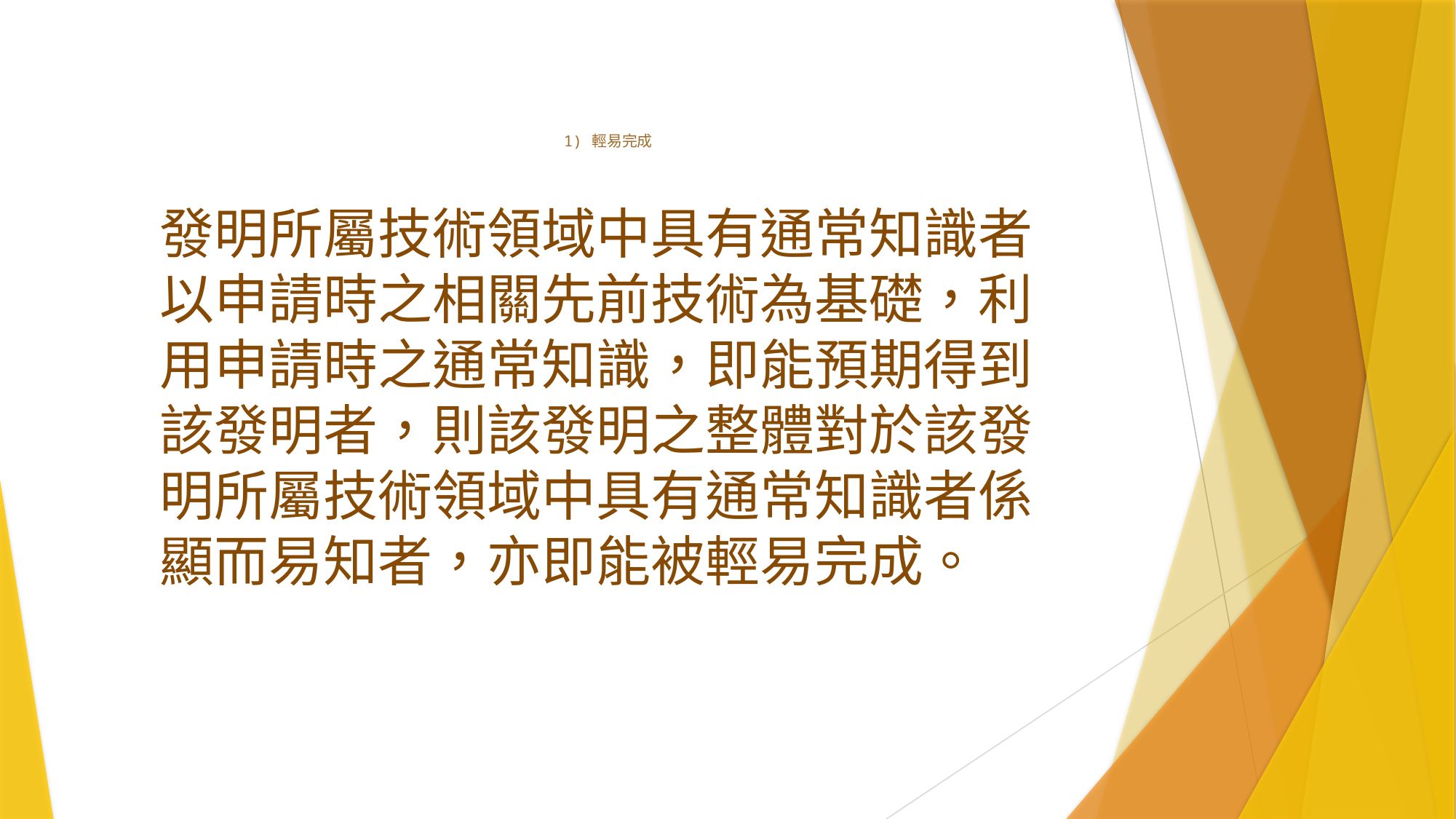

# 1) 輕易完成
發明所屬技術領域中具有通常知識者以申請時之相關先前技術為基礎，利用申請時之通常知識，即能預期得到該發明者，則該發明之整體對於該發明所屬技術領域中具有通常知識者係顯而易知者，亦即能被輕易完成。